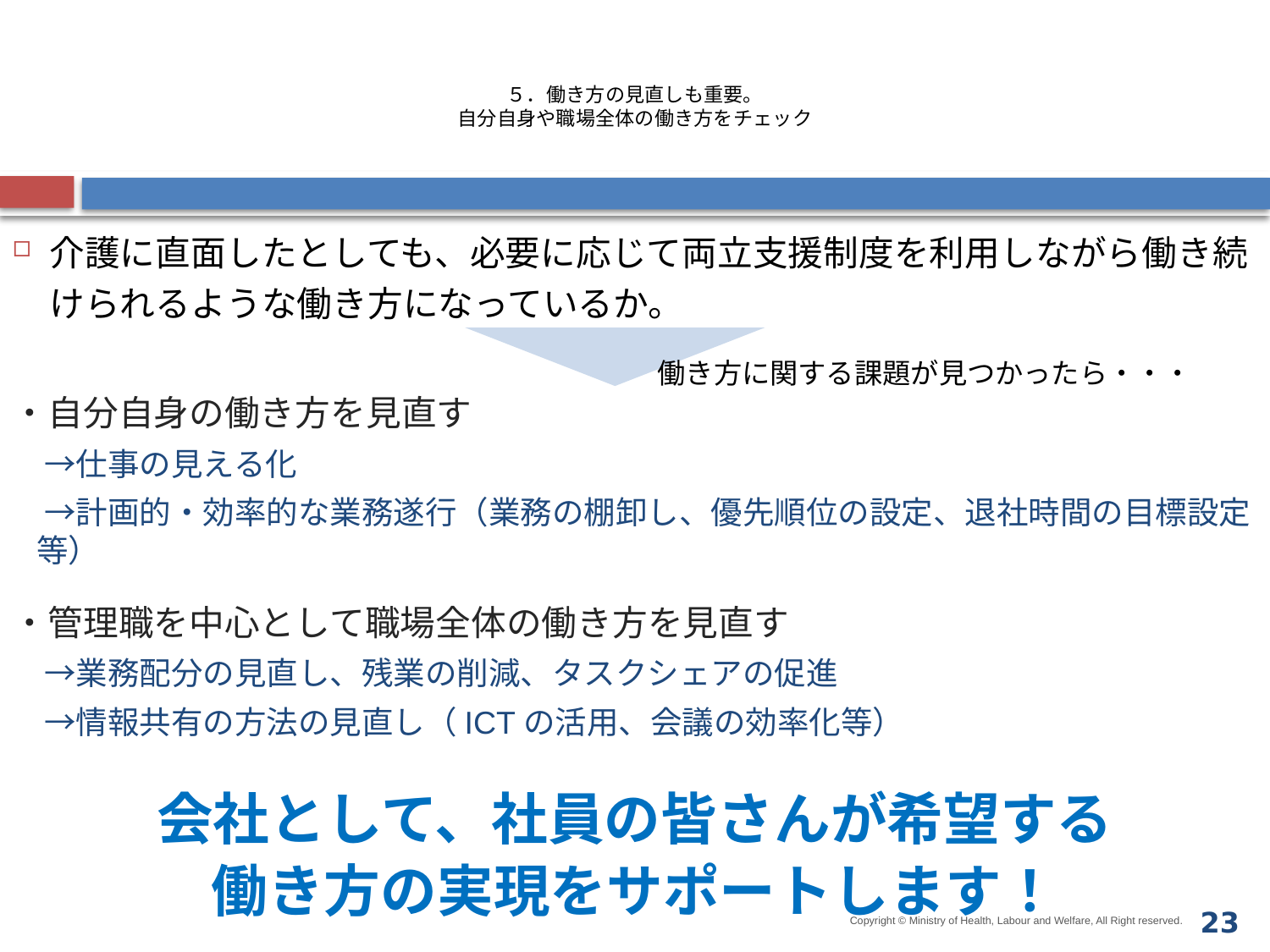

# ５．働き方の見直しも重要。 自分自身や職場全体の働き方をチェック
介護に直面したとしても、必要に応じて両立支援制度を利用しながら働き続けられるような働き方になっているか。

・自分自身の働き方を見直す
　→仕事の見える化
　→計画的・効率的な業務遂行（業務の棚卸し、優先順位の設定、退社時間の目標設定等）
・管理職を中心として職場全体の働き方を見直す
　→業務配分の見直し、残業の削減、タスクシェアの促進
　→情報共有の方法の見直し（ICTの活用、会議の効率化等）

会社として、社員の皆さんが希望する
働き方の実現をサポートします！

働き方に関する課題が見つかったら・・・
23